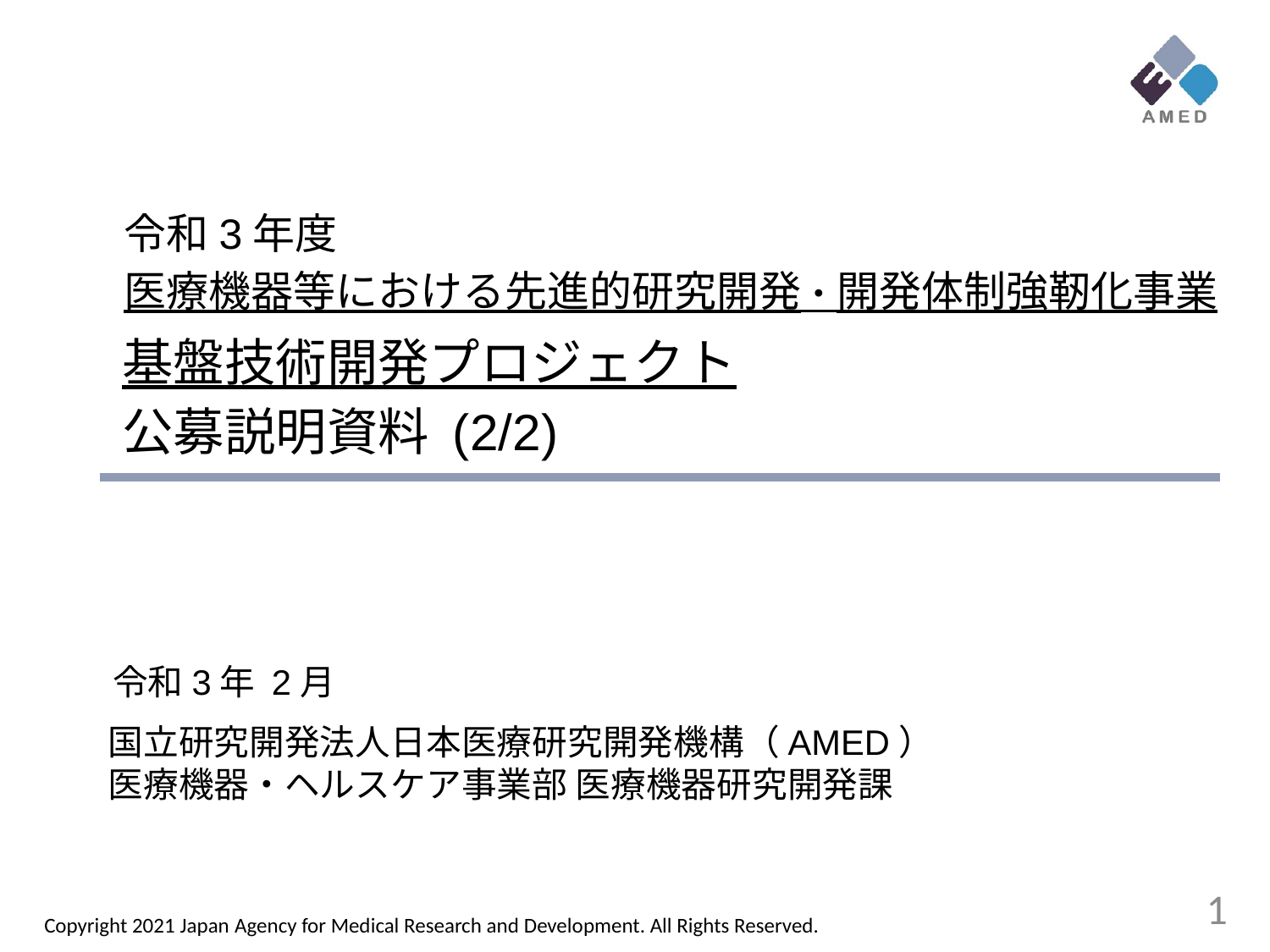

令和3年度
医療機器等における先進的研究開発・開発体制強靭化事業
# 基盤技術開発プロジェクト
公募説明資料 (2/2)
令和3年 2月
国立研究開発法人日本医療研究開発機構（AMED）
医療機器・ヘルスケア事業部 医療機器研究開発課